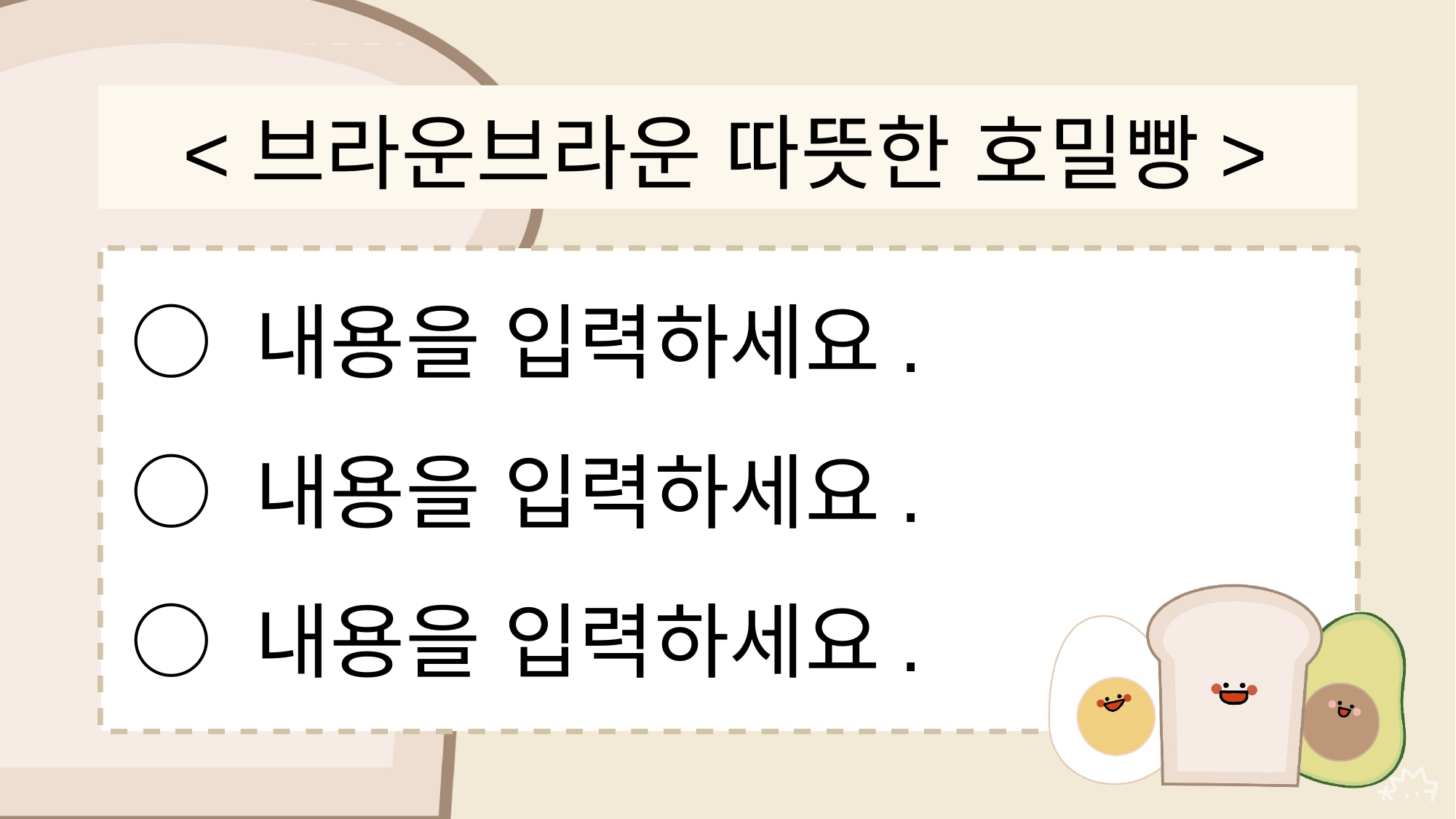

<브라운브라운 따뜻한 호밀빵>
○ 내용을 입력하세요.
○ 내용을 입력하세요.
○ 내용을 입력하세요.